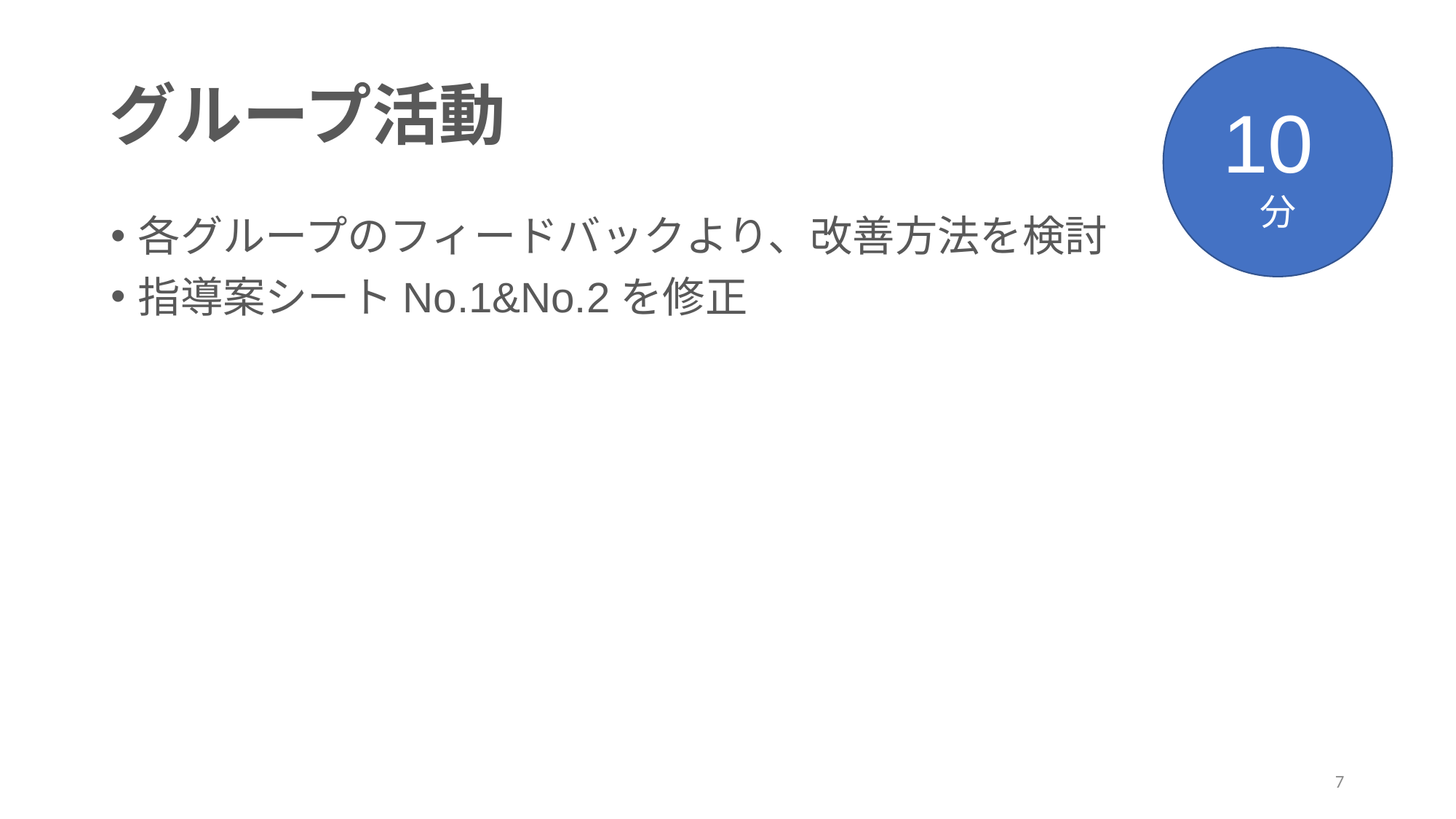

10分
# グループ活動
各グループのフィードバックより、改善方法を検討
指導案シートNo.1&No.2を修正
7